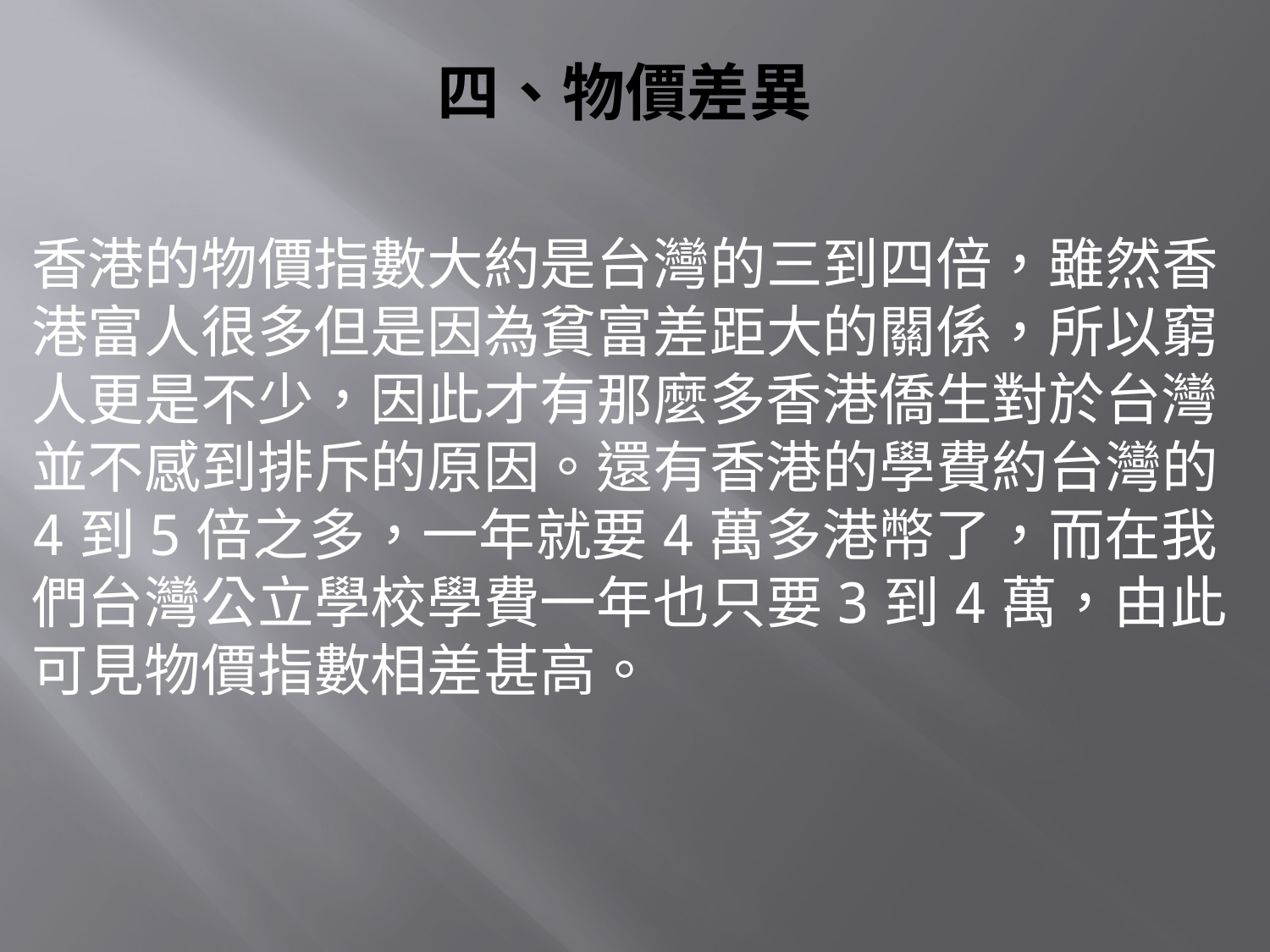

# 四、物價差異
香港的物價指數大約是台灣的三到四倍，雖然香港富人很多但是因為貧富差距大的關係，所以窮人更是不少，因此才有那麼多香港僑生對於台灣並不感到排斥的原因。還有香港的學費約台灣的4到5倍之多，一年就要4萬多港幣了，而在我們台灣公立學校學費一年也只要3到4萬，由此可見物價指數相差甚高。